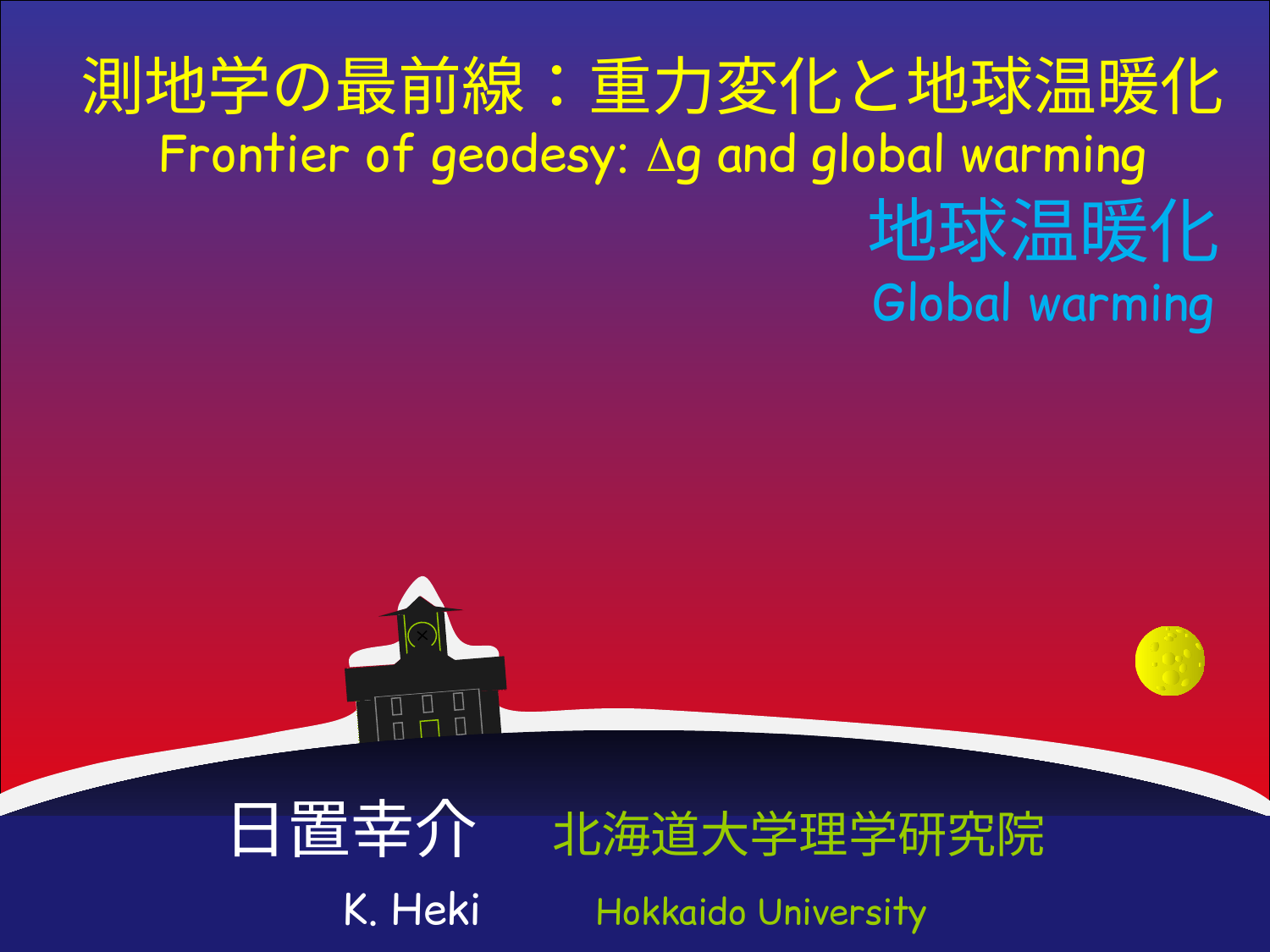

測地学の最前線：重力変化と地球温暖化
Frontier of geodesy: Δg and global warming
地球温暖化
Global warming

日置幸介　 北海道大学理学研究院
K. Heki 	Hokkaido University